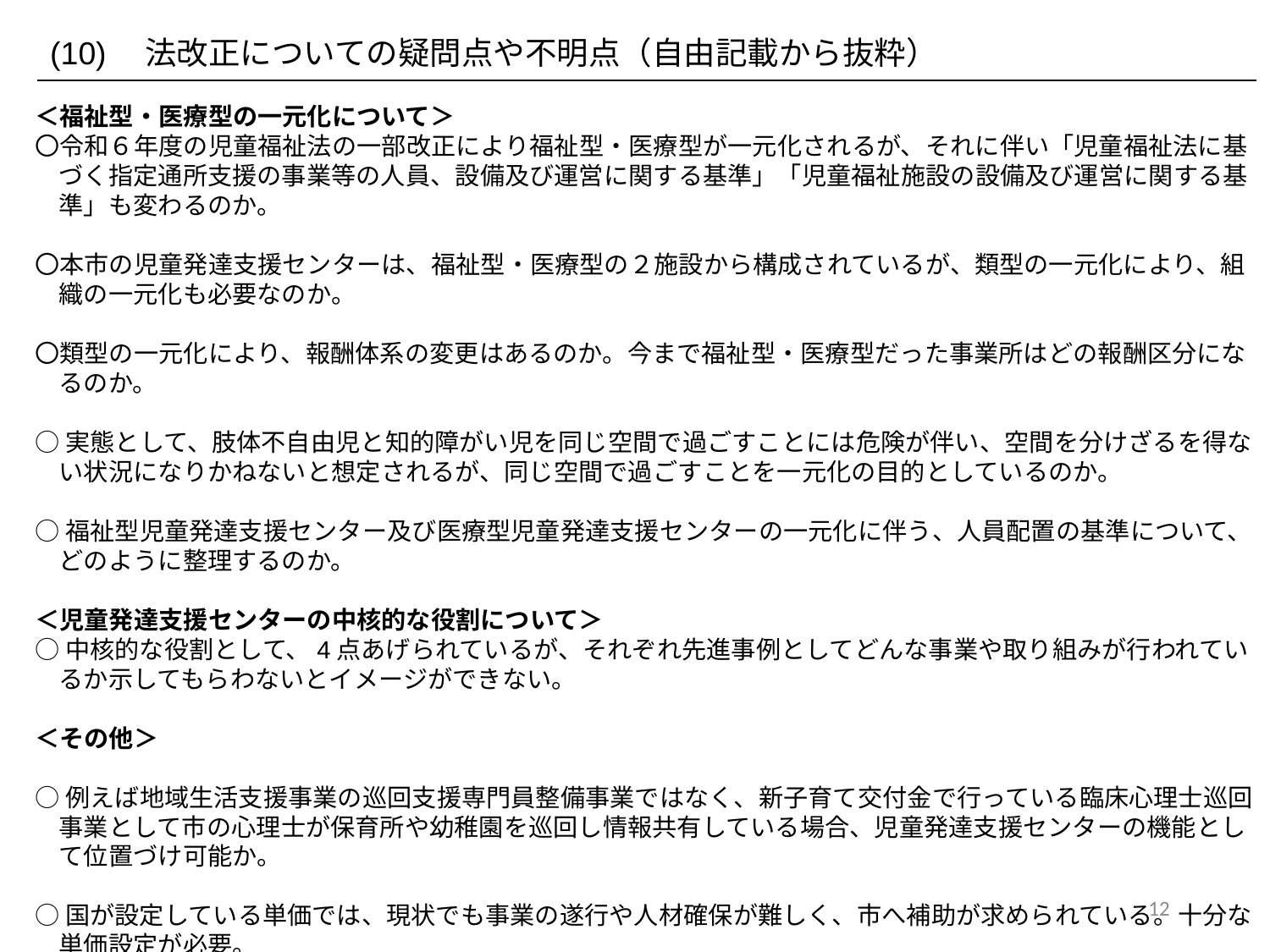

| (10)　法改正についての疑問点や不明点（自由記載から抜粋） |
| --- |
＜福祉型・医療型の一元化について＞
〇令和６年度の児童福祉法の一部改正により福祉型・医療型が一元化されるが、それに伴い「児童福祉法に基づく指定通所支援の事業等の人員、設備及び運営に関する基準」「児童福祉施設の設備及び運営に関する基準」も変わるのか。

〇本市の児童発達支援センターは、福祉型・医療型の２施設から構成されているが、類型の一元化により、組織の一元化も必要なのか。

〇類型の一元化により、報酬体系の変更はあるのか。今まで福祉型・医療型だった事業所はどの報酬区分になるのか。

○実態として、肢体不自由児と知的障がい児を同じ空間で過ごすことには危険が伴い、空間を分けざるを得ない状況になりかねないと想定されるが、同じ空間で過ごすことを一元化の目的としているのか。

○福祉型児童発達支援センター及び医療型児童発達支援センターの一元化に伴う、人員配置の基準について、どのように整理するのか。

＜児童発達支援センターの中核的な役割について＞
○中核的な役割として、4点あげられているが、それぞれ先進事例としてどんな事業や取り組みが行われているか示してもらわないとイメージができない。

＜その他＞

○例えば地域生活支援事業の巡回支援専門員整備事業ではなく、新子育て交付金で行っている臨床心理士巡回事業として市の心理士が保育所や幼稚園を巡回し情報共有している場合、児童発達支援センターの機能として位置づけ可能か。

○国が設定している単価では、現状でも事業の遂行や人材確保が難しく、市へ補助が求められている。十分な単価設定が必要。

12